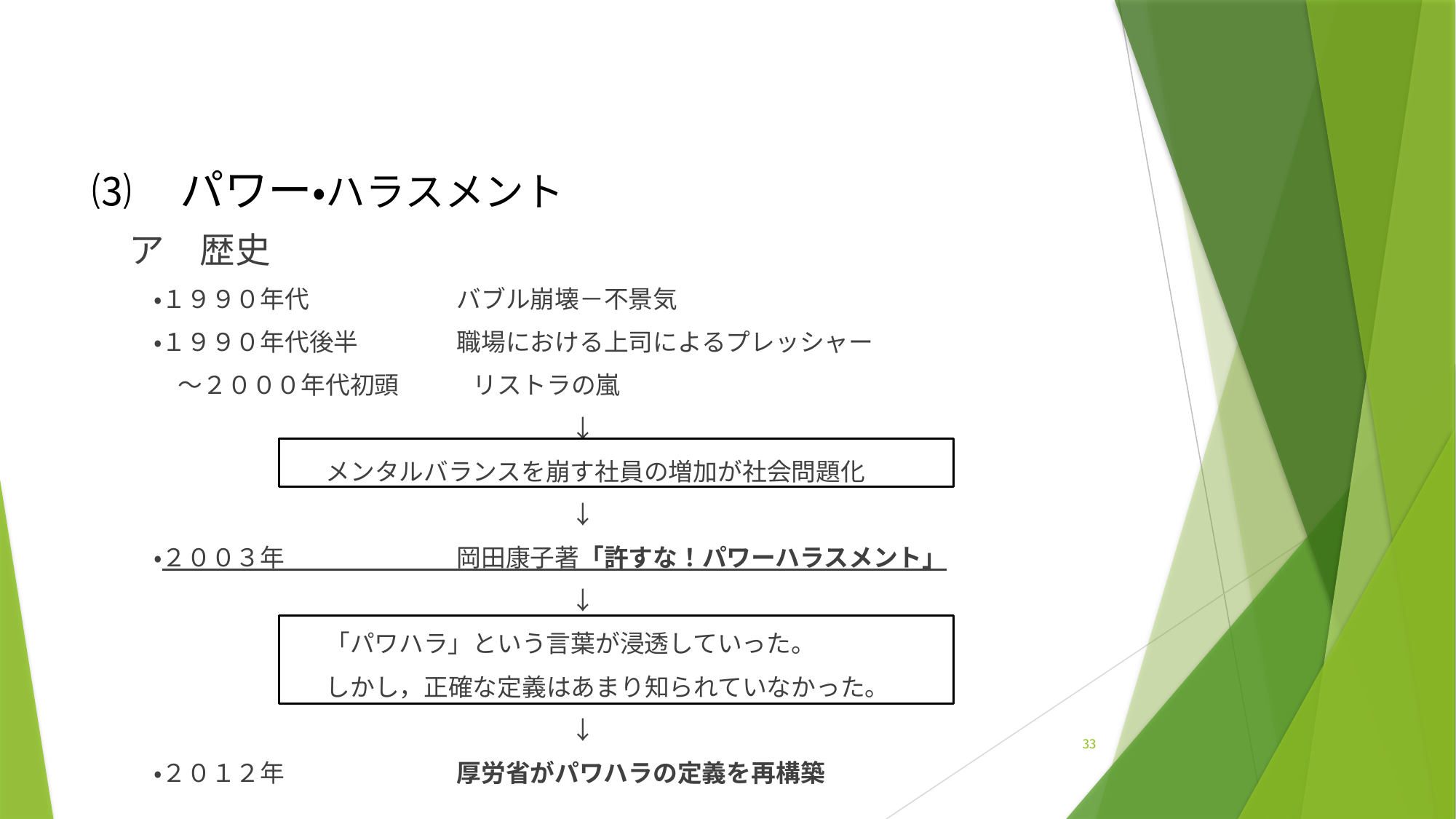

# ⑶　パワー・ハラスメント
ア　歴史
　・１９９０年代　　　　　　バブル崩壊－不景気
　・１９９０年代後半　　　　職場における上司によるプレッシャー
　　～２０００年代初頭　　　リストラの嵐
　　　　　　　　　　　　　　　　　　↓
　　　　　　　　メンタルバランスを崩す社員の増加が社会問題化
　　　　　　　　　　　　　　　　　　↓
　・２００３年　　　　　　　岡田康子著「許すな！パワーハラスメント」
　　　　　　　　　　　　　　　　　　↓
　　　　　　　　「パワハラ」という言葉が浸透していった。
　　　　　　　　しかし，正確な定義はあまり知られていなかった。
　　　　　　　　　　　　　　　　　　↓
　・２０１２年　　　　　　　厚労省がパワハラの定義を再構築

33